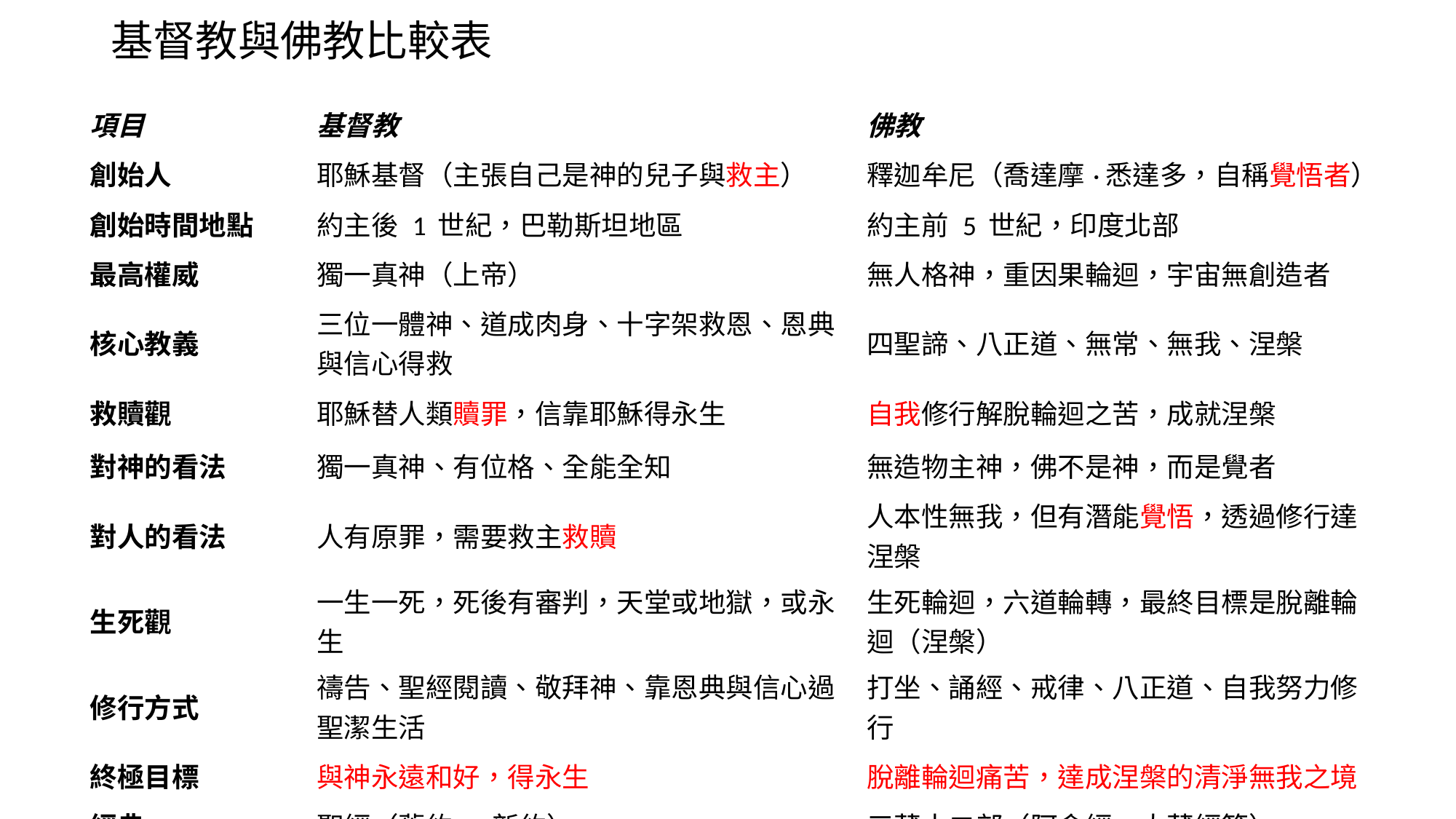

# 基督教與佛教比較表
| 項目 | 基督教 | 佛教 |
| --- | --- | --- |
| 創始人 | 耶穌基督（主張自己是神的兒子與救主） | 釋迦牟尼（喬達摩·悉達多，自稱覺悟者） |
| 創始時間地點 | 約主後 1 世紀，巴勒斯坦地區 | 約主前 5 世紀，印度北部 |
| 最高權威 | 獨一真神（上帝） | 無人格神，重因果輪迴，宇宙無創造者 |
| 核心教義 | 三位一體神、道成肉身、十字架救恩、恩典與信心得救 | 四聖諦、八正道、無常、無我、涅槃 |
| 救贖觀 | 耶穌替人類贖罪，信靠耶穌得永生 | 自我修行解脫輪迴之苦，成就涅槃 |
| 對神的看法 | 獨一真神、有位格、全能全知 | 無造物主神，佛不是神，而是覺者 |
| 對人的看法 | 人有原罪，需要救主救贖 | 人本性無我，但有潛能覺悟，透過修行達涅槃 |
| 生死觀 | 一生一死，死後有審判，天堂或地獄，或永生 | 生死輪迴，六道輪轉，最終目標是脫離輪迴（涅槃） |
| 修行方式 | 禱告、聖經閱讀、敬拜神、靠恩典與信心過聖潔生活 | 打坐、誦經、戒律、八正道、自我努力修行 |
| 終極目標 | 與神永遠和好，得永生 | 脫離輪迴痛苦，達成涅槃的清淨無我之境 |
| 經典 | 聖經（舊約 + 新約） | 三藏十二部（阿含經、大藏經等） |